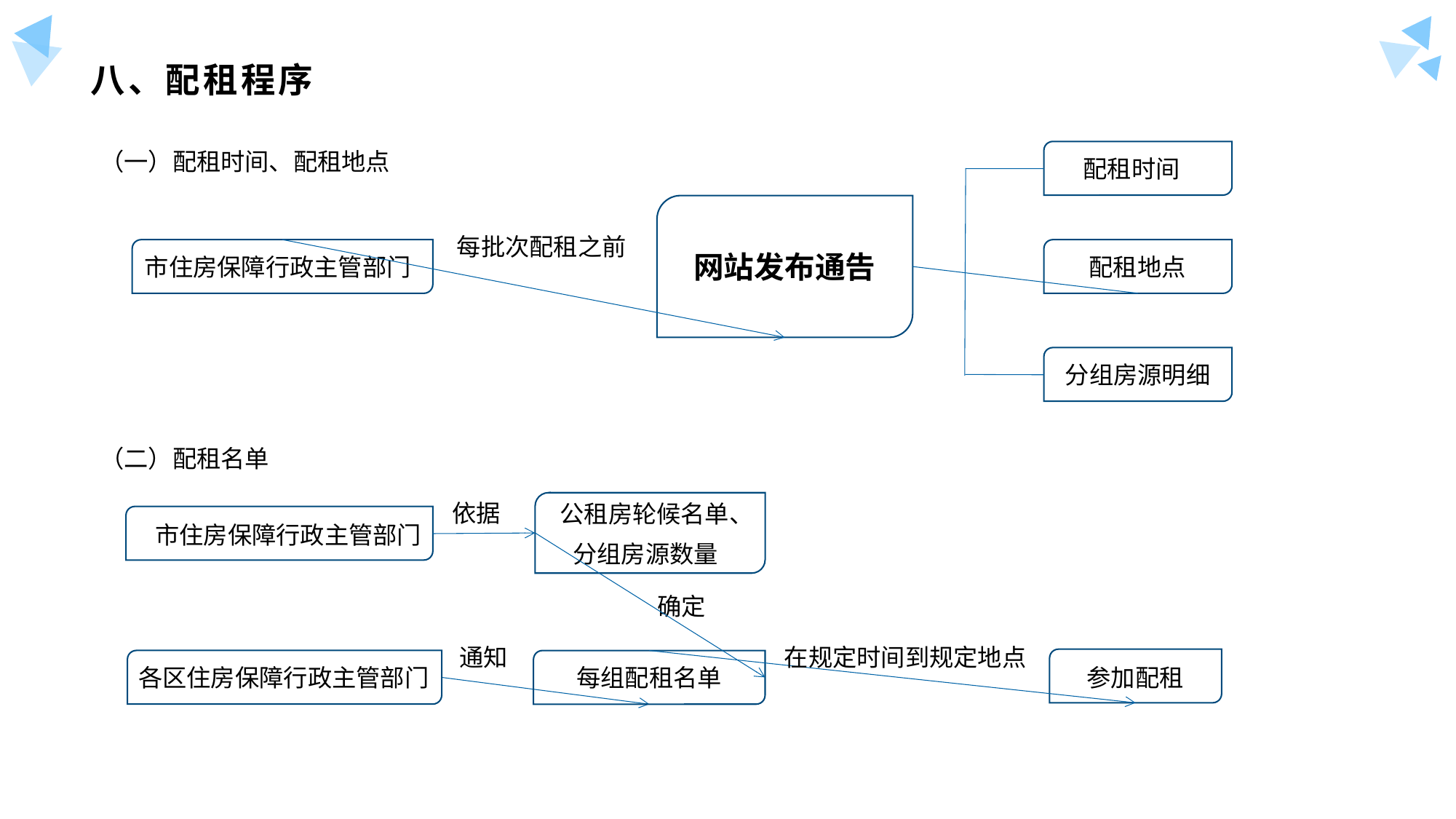

# 八、配租程序
（一）配租时间、配租地点

配租时间

每批次配租之前

网站发布通告
市住房保障行政主管部门
配租地点

分组房源明细
（二）配租名单
依据

公租房轮候名单、

市住房保障行政主管部门
分组房源数量
确定
在规定时间到规定地点
通知

各区住房保障行政主管部门
每组配租名单
参加配租